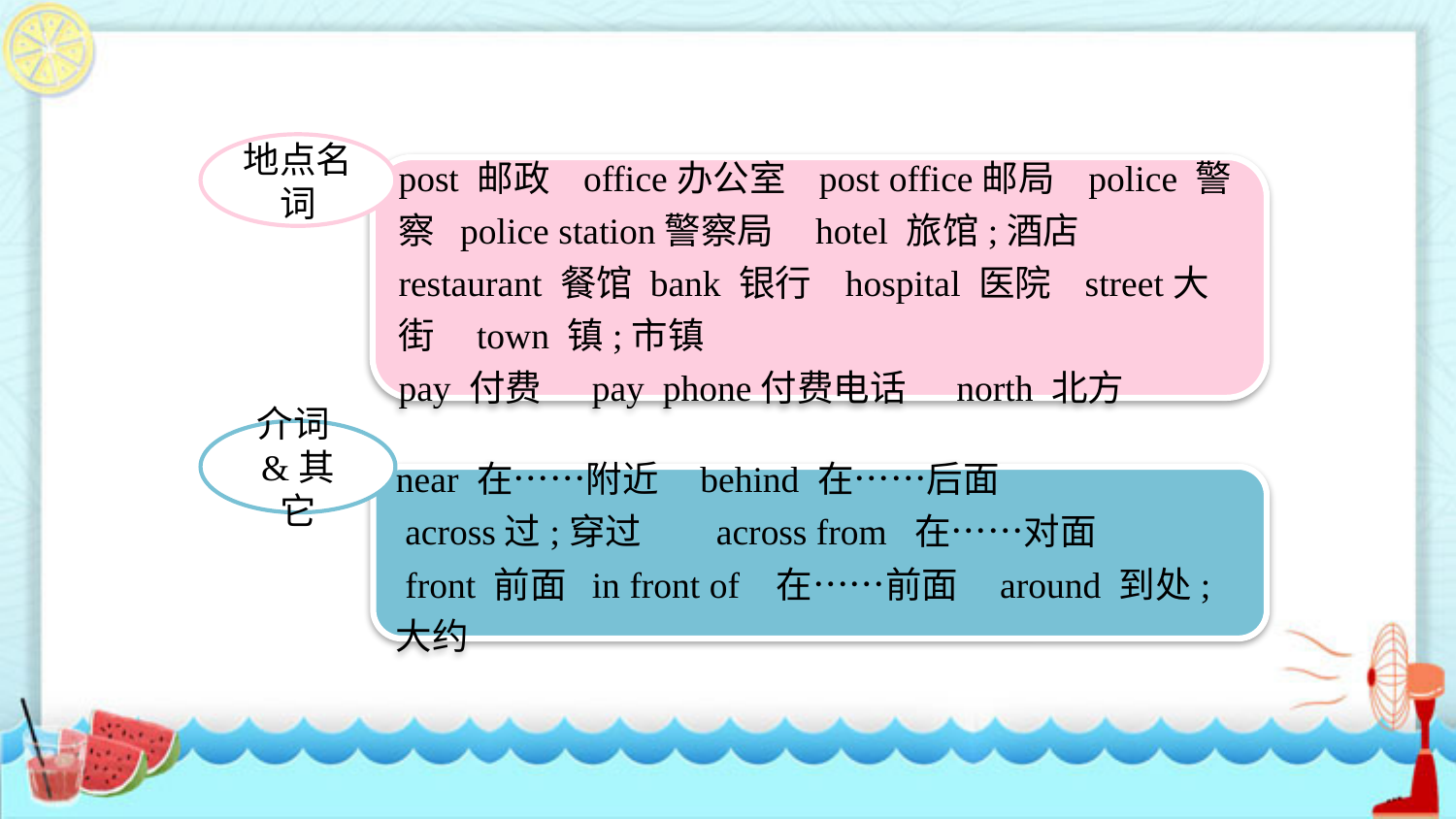

地点名词
post 邮政   office办公室   post office邮局   police 警察  police station警察局    hotel 旅馆;酒店   restaurant 餐馆 bank 银行   hospital 医院   street大街    town 镇;市镇
pay 付费     pay  phone付费电话     north 北方
介词&其它
near 在……附近    behind 在……后面
 across过;穿过        across from  在……对面
 front 前面  in front of   在……前面    around 到处;大约